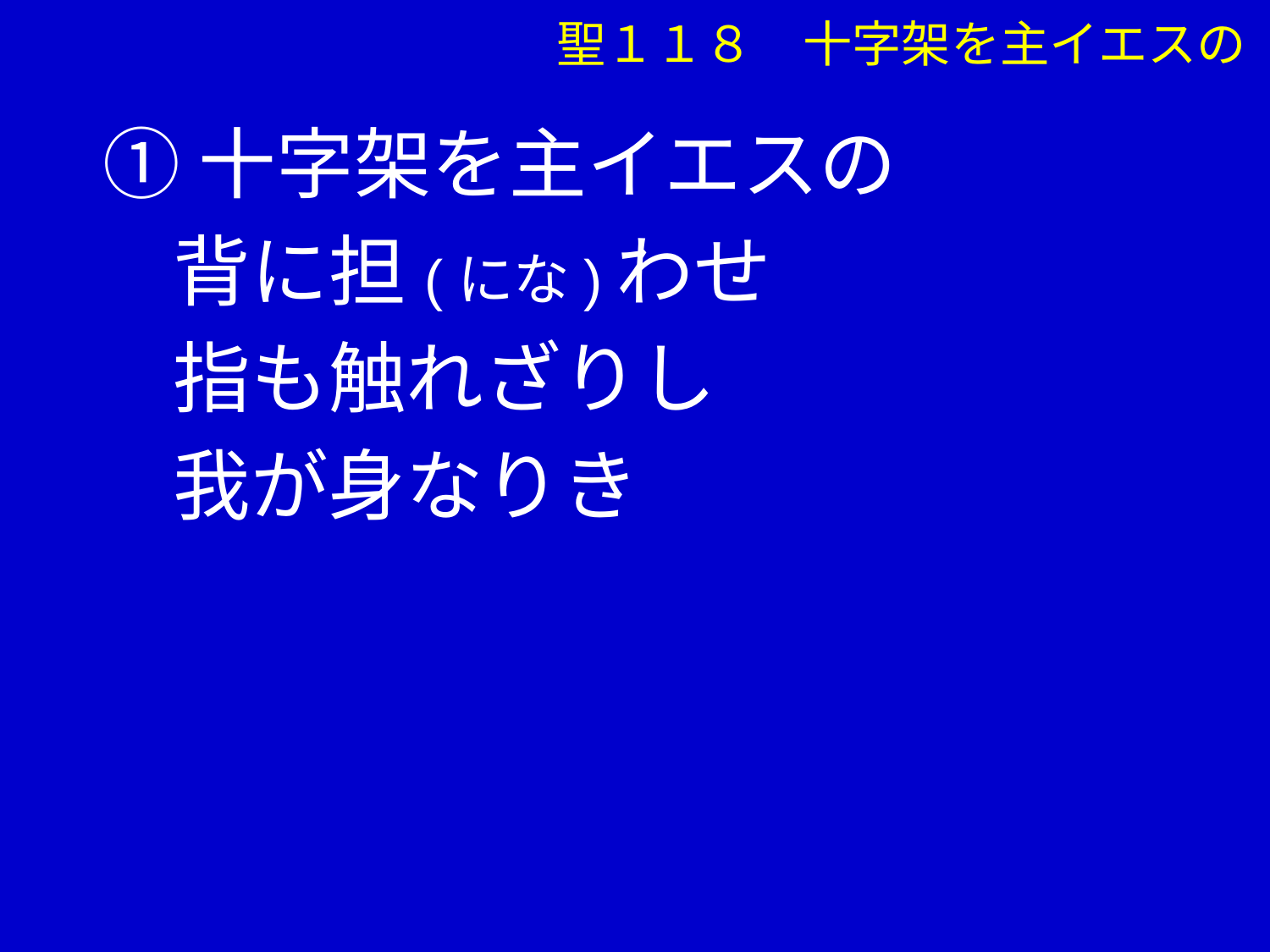

①十字架を主イエスの
   背に担(にな)わせ
   指も触れざりし
   我が身なりき
聖１１８　十字架を主イエスの